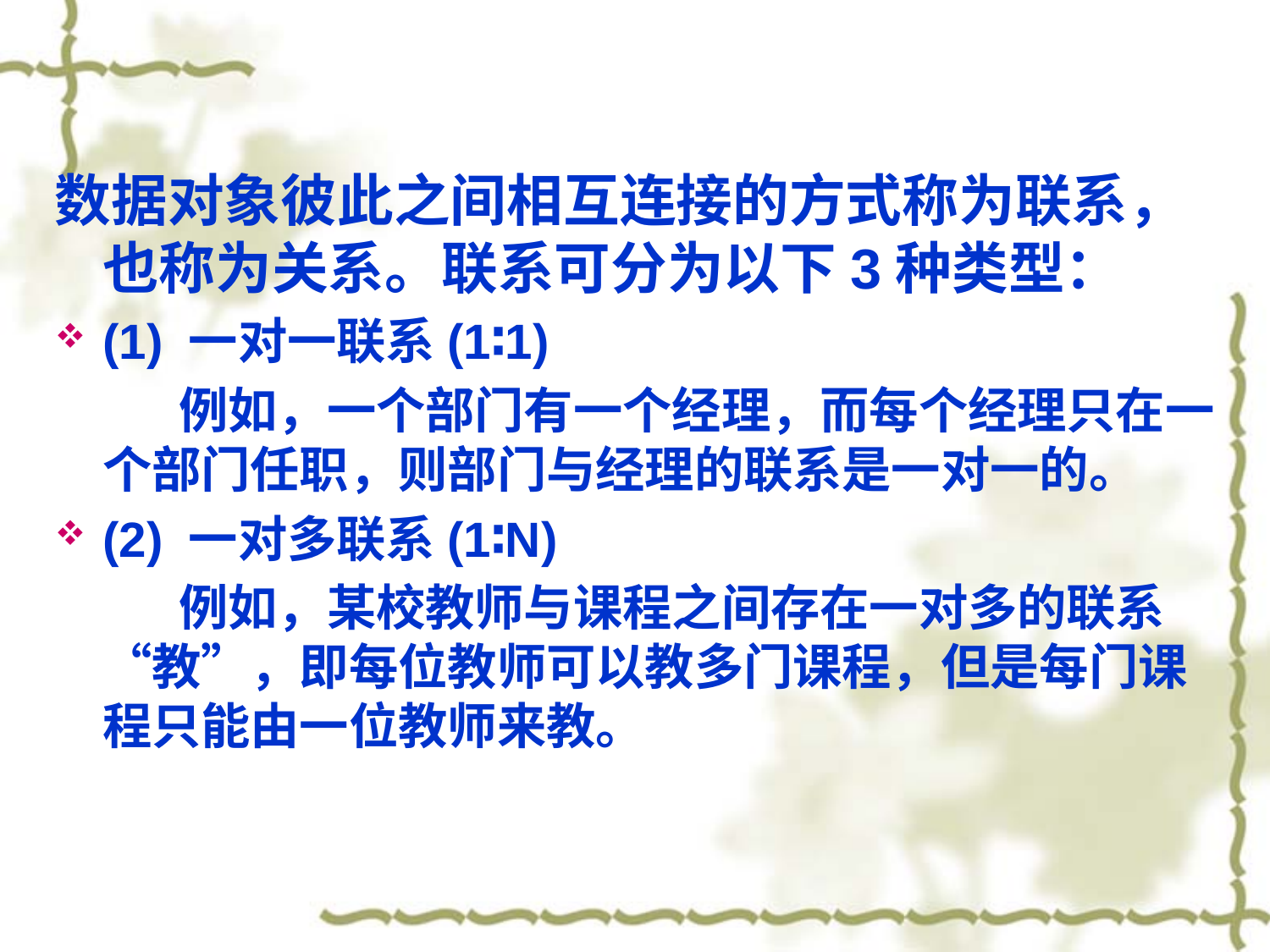

数据对象彼此之间相互连接的方式称为联系，也称为关系。联系可分为以下3种类型：
(1) 一对一联系(1∶1)
          例如，一个部门有一个经理，而每个经理只在一个部门任职，则部门与经理的联系是一对一的。
(2) 一对多联系(1∶N)
          例如，某校教师与课程之间存在一对多的联系“教”，即每位教师可以教多门课程，但是每门课程只能由一位教师来教。